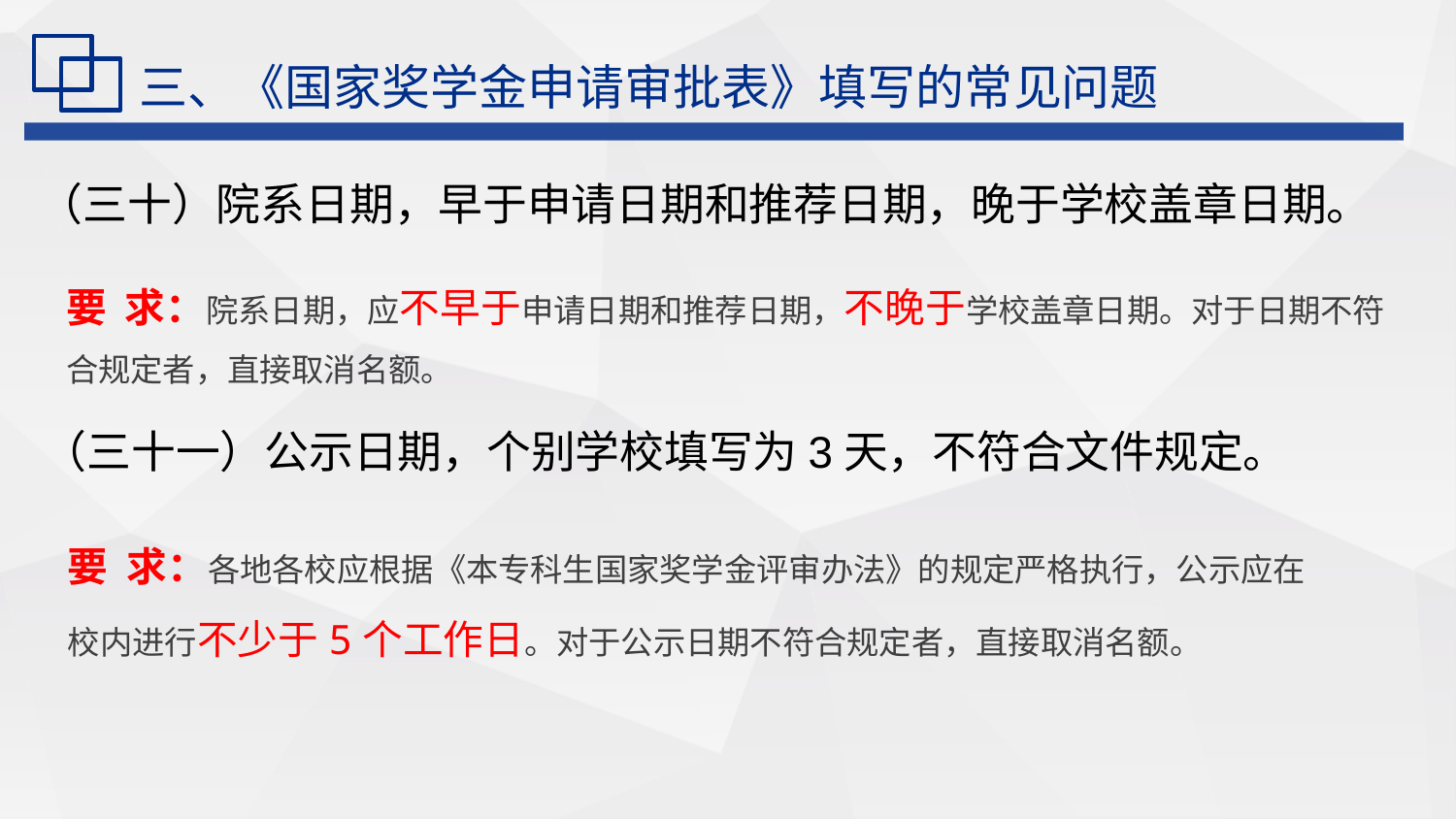

三、《国家奖学金申请审批表》填写的常见问题

（三十）院系日期，早于申请日期和推荐日期，晚于学校盖章日期。
要  求：院系日期，应不早于申请日期和推荐日期，不晚于学校盖章日期。对于日期不符合规定者，直接取消名额。
（三十一）公示日期，个别学校填写为3天，不符合文件规定。
要  求：各地各校应根据《本专科生国家奖学金评审办法》的规定严格执行，公示应在校内进行不少于5个工作日。对于公示日期不符合规定者，直接取消名额。